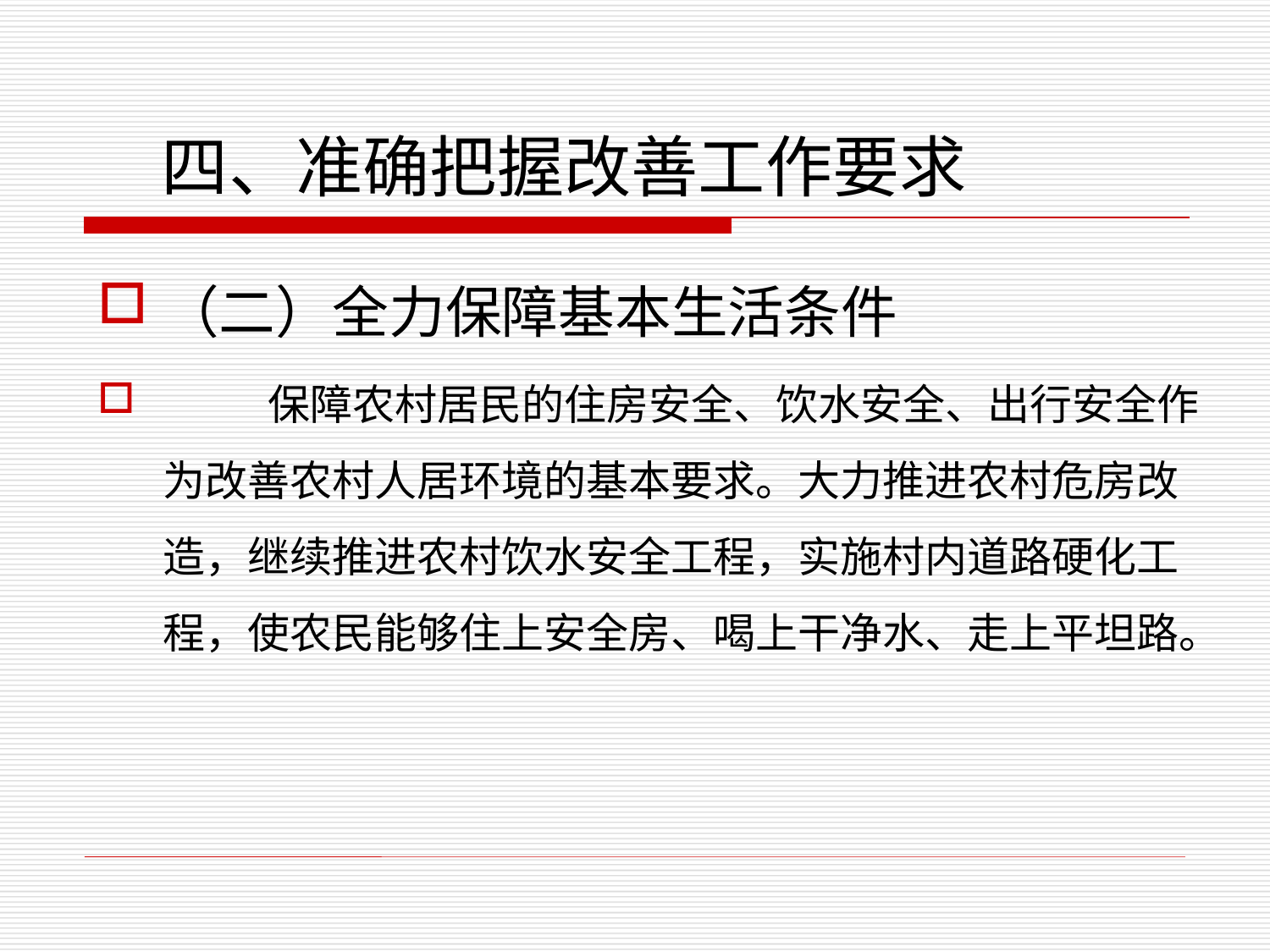

四、准确把握改善工作要求
（二）全力保障基本生活条件
          保障农村居民的住房安全、饮水安全、出行安全作为改善农村人居环境的基本要求。大力推进农村危房改造，继续推进农村饮水安全工程，实施村内道路硬化工程，使农民能够住上安全房、喝上干净水、走上平坦路。